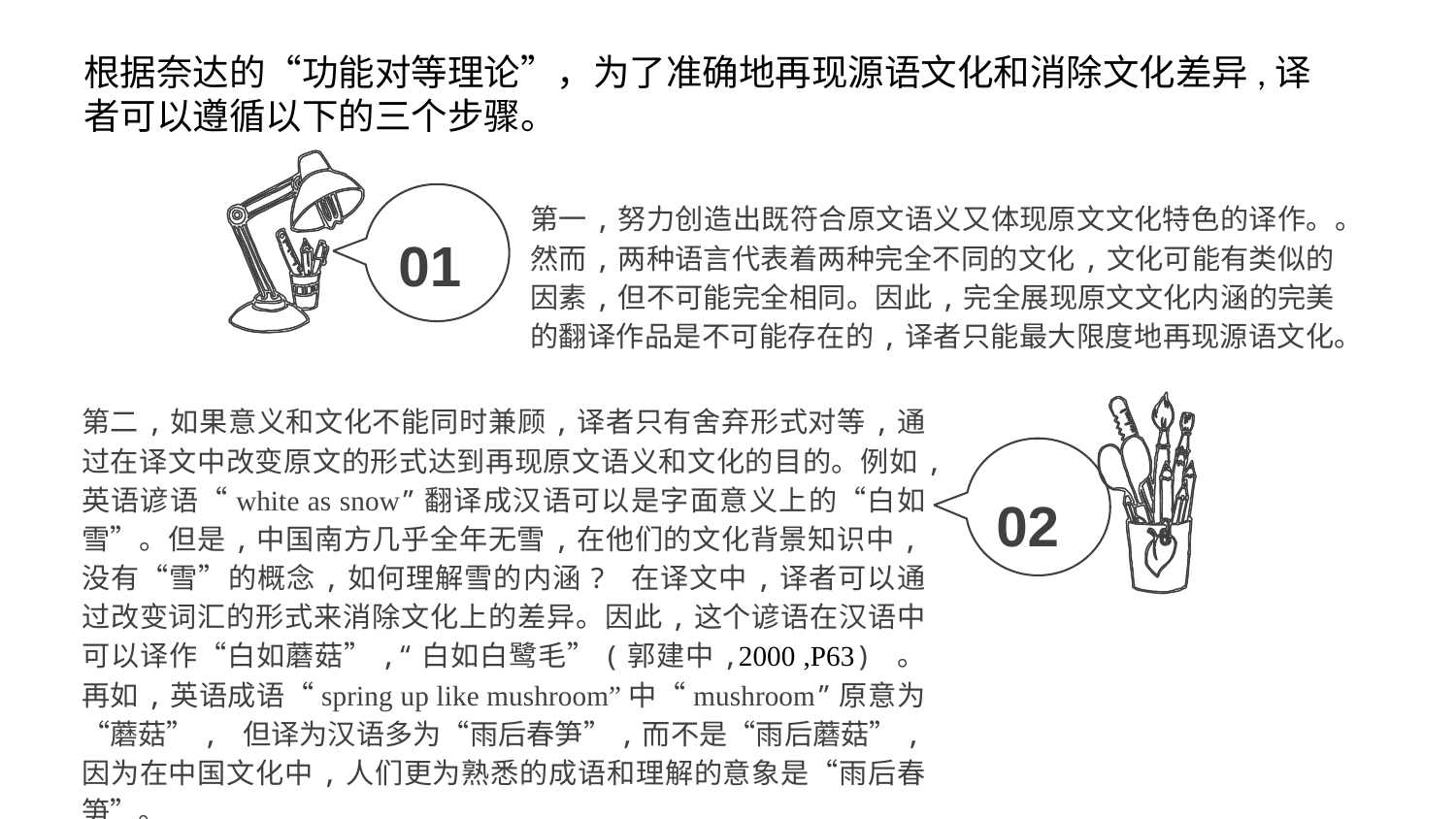

根据奈达的“功能对等理论”，为了准确地再现源语文化和消除文化差异,译者可以遵循以下的三个步骤。

01
第一,努力创造出既符合原文语义又体现原文文化特色的译作。。然而,两种语言代表着两种完全不同的文化,文化可能有类似的因素,但不可能完全相同。因此,完全展现原文文化内涵的完美的翻译作品是不可能存在的,译者只能最大限度地再现源语文化。
第二,如果意义和文化不能同时兼顾,译者只有舍弃形式对等,通过在译文中改变原文的形式达到再现原文语义和文化的目的。例如,英语谚语“white as snow”翻译成汉语可以是字面意义上的“白如雪”。但是,中国南方几乎全年无雪,在他们的文化背景知识中,没有“雪”的概念,如何理解雪的内涵? 在译文中,译者可以通过改变词汇的形式来消除文化上的差异。因此,这个谚语在汉语中可以译作“白如蘑菇”,“白如白鹭毛”(郭建中,2000 ,P63) 。再如,英语成语“spring up like mushroom”中“mushroom”原意为“蘑菇”, 但译为汉语多为“雨后春笋”,而不是“雨后蘑菇”,因为在中国文化中,人们更为熟悉的成语和理解的意象是“雨后春笋”。

02